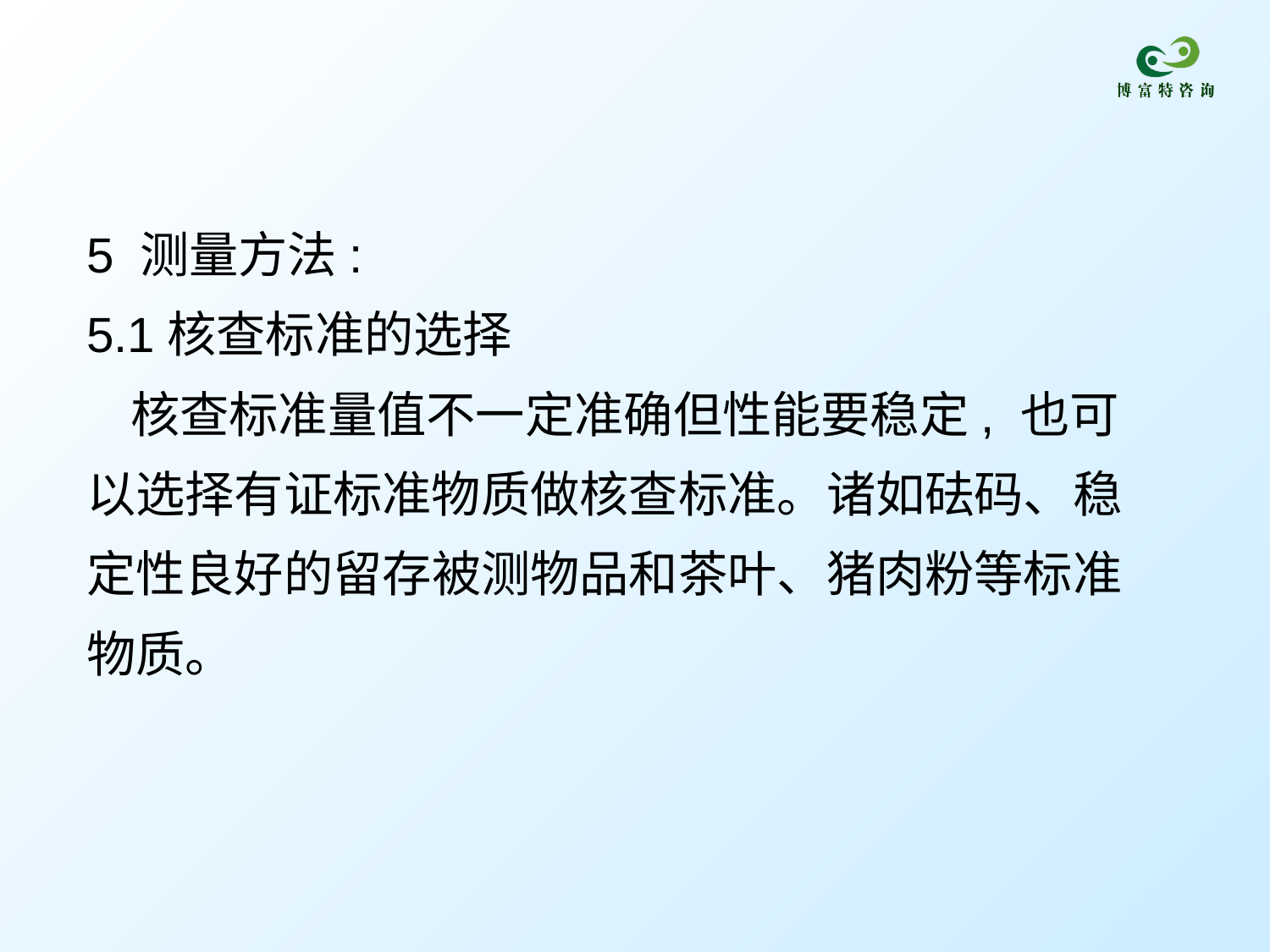

5 测量方法:
5.1核查标准的选择
    核查标准量值不一定准确但性能要稳定, 也可以选择有证标准物质做核查标准。诸如砝码、稳定性良好的留存被测物品和茶叶、猪肉粉等标准物质。